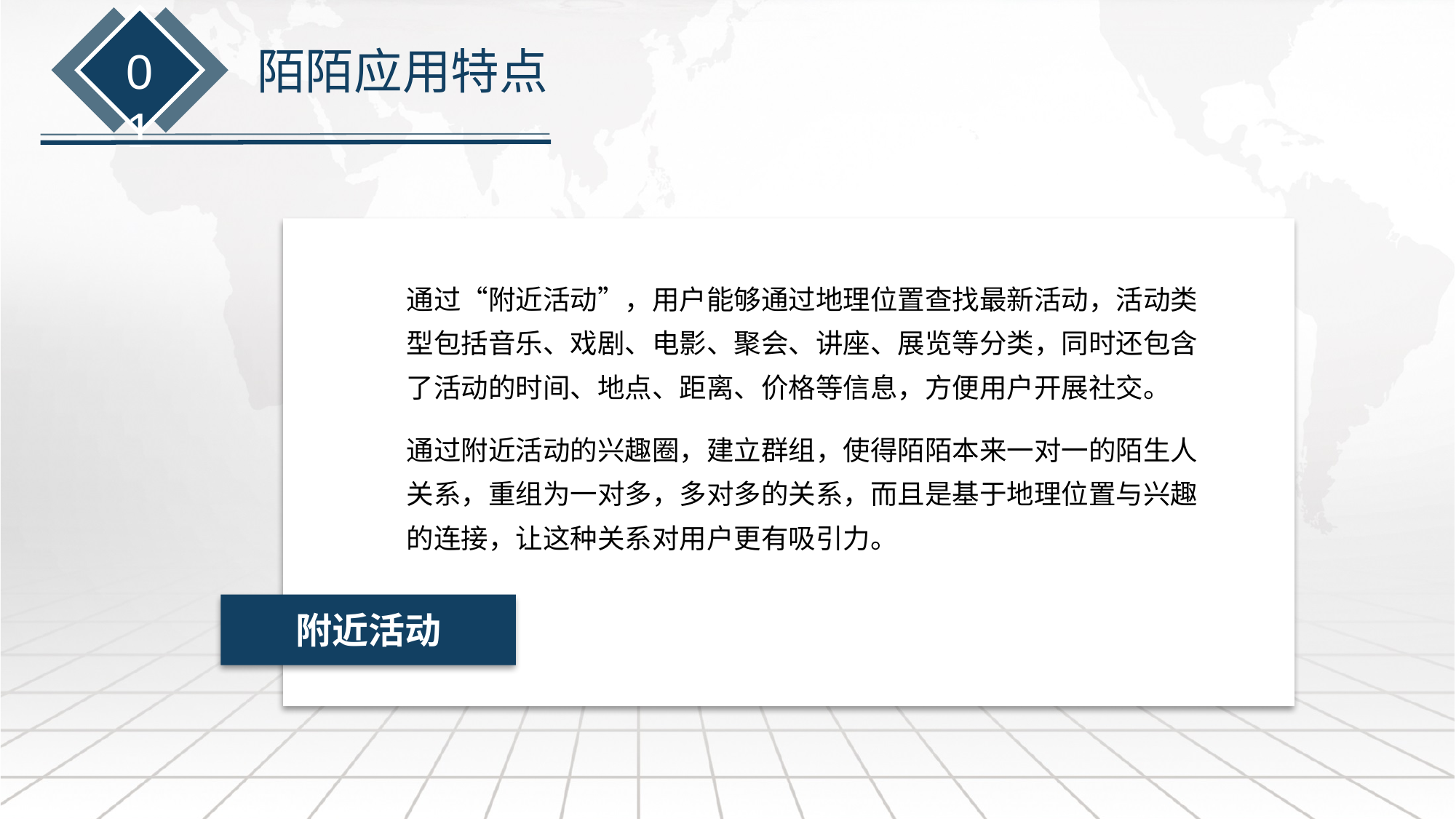

01
陌陌应用特点

通过“附近活动”，用户能够通过地理位置查找最新活动，活动类型包括音乐、戏剧、电影、聚会、讲座、展览等分类，同时还包含了活动的时间、地点、距离、价格等信息，方便用户开展社交。
通过附近活动的兴趣圈，建立群组，使得陌陌本来一对一的陌生人关系，重组为一对多，多对多的关系，而且是基于地理位置与兴趣的连接，让这种关系对用户更有吸引力。

附近活动